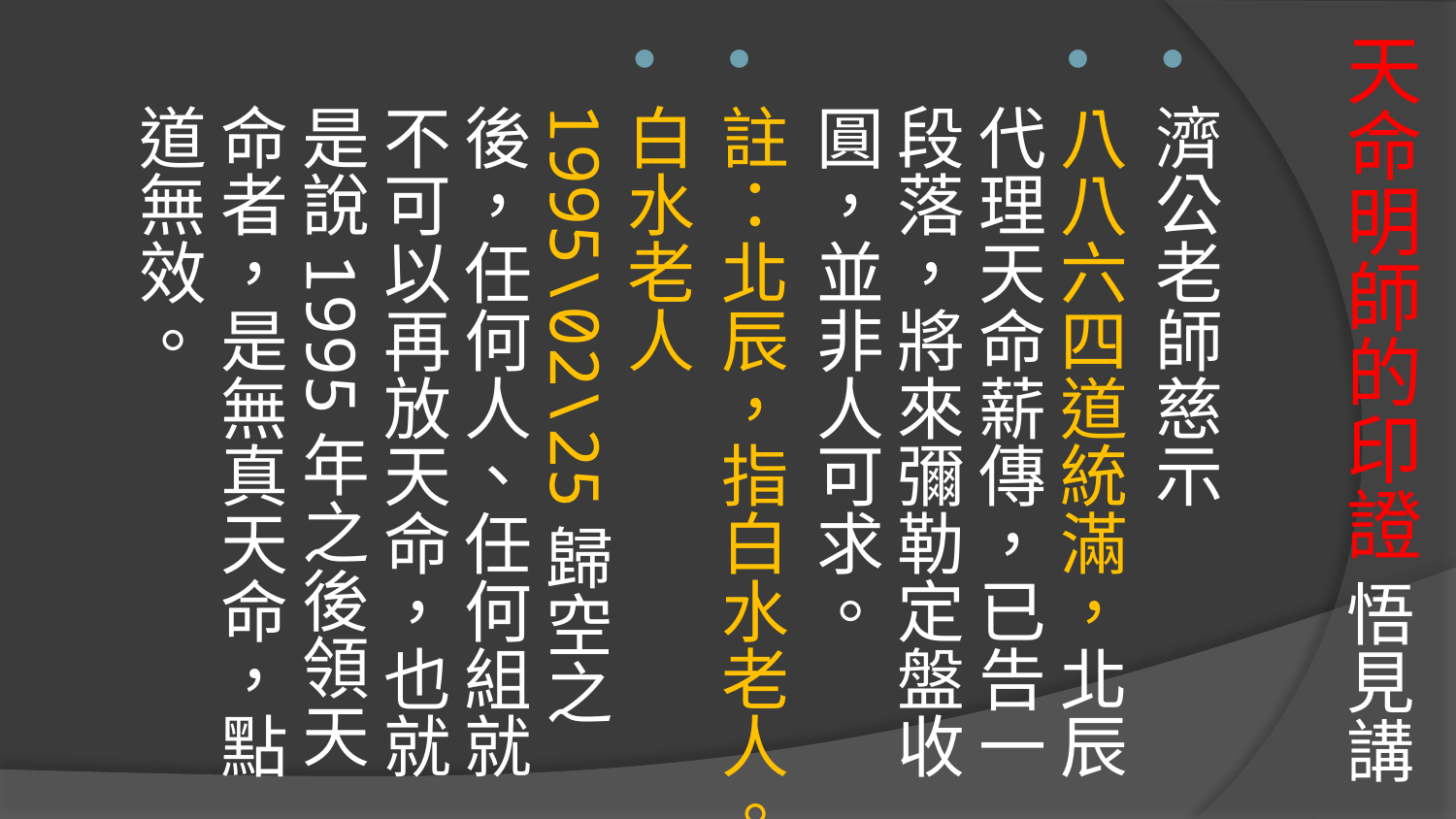

# 天命明師的印證 悟見講
濟公老師慈示
八八六四道統滿，北辰代理天命薪傳，已告一段落，將來彌勒定盤收圓，並非人可求。
註：北辰，指白水老人。
白水老人1995\02\25歸空之後，任何人、任何組就不可以再放天命，也就是說1995年之後領天命者，是無真天命，點道無效。